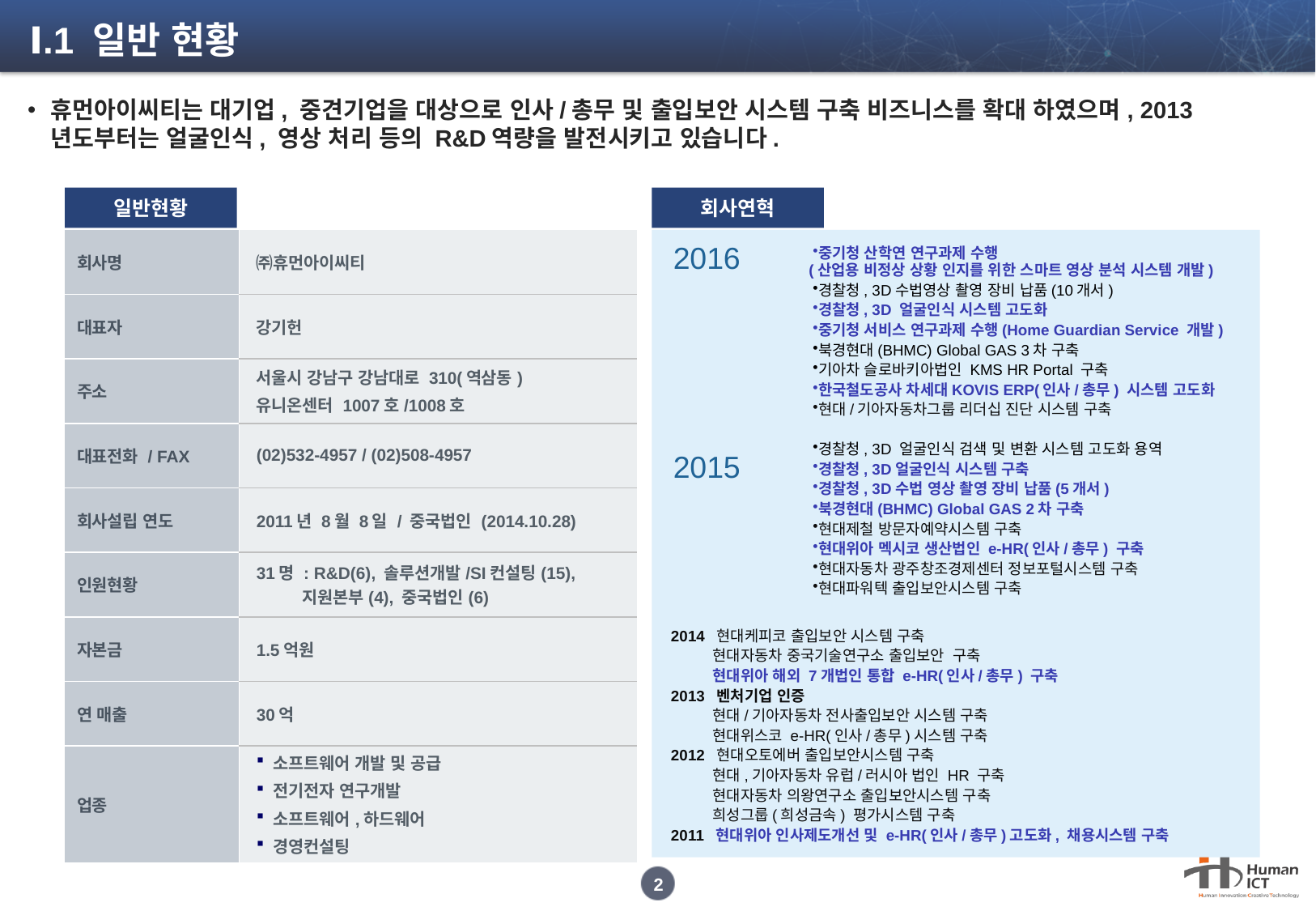

# Ⅰ.1 일반 현황
휴먼아이씨티는 대기업, 중견기업을 대상으로 인사/총무 및 출입보안 시스템 구축 비즈니스를 확대 하였으며, 2013년도부터는 얼굴인식, 영상 처리 등의 R&D역량을 발전시키고 있습니다.
일반현황
회사연혁

| 회사명 | ㈜휴먼아이씨티 |
| --- | --- |
| 대표자 | 강기헌 |
| 주소 | 서울시 강남구 강남대로 310(역삼동) 유니온센터 1007호/1008호 |
| 대표전화 / FAX | (02)532-4957 / (02)508-4957 |
| 회사설립 연도 | 2011년 8월 8일 / 중국법인 (2014.10.28) |
| 인원현황 | 31명 : R&D(6), 솔루션개발/SI컨설팅(15), 지원본부(4), 중국법인(6) |
| 자본금 | 1.5억원 |
| 연 매출 | 30억 |
| 업종 | 소프트웨어 개발 및 공급 전기전자 연구개발 소프트웨어,하드웨어 경영컨설팅 |
2016
중기청 산학연 연구과제 수행
 (산업용 비정상 상황 인지를 위한 스마트 영상 분석 시스템 개발)
경찰청, 3D수법영상 촬영 장비 납품(10개서)
경찰청, 3D 얼굴인식 시스템 고도화
중기청 서비스 연구과제 수행(Home Guardian Service 개발)
북경현대(BHMC) Global GAS 3차 구축
기아차 슬로바키아법인 KMS HR Portal 구축
한국철도공사 차세대KOVIS ERP(인사/총무) 시스템 고도화
현대/기아자동차그룹 리더십 진단 시스템 구축
경찰청, 3D 얼굴인식 검색 및 변환 시스템 고도화 용역
경찰청, 3D얼굴인식 시스템 구축
경찰청, 3D수법 영상 촬영 장비 납품(5개서)
북경현대(BHMC) Global GAS 2차 구축
현대제철 방문자예약시스템 구축
현대위아 멕시코 생산법인 e-HR(인사/총무) 구축
현대자동차 광주창조경제센터 정보포털시스템 구축
현대파워텍 출입보안시스템 구축
2015
2014  현대케피코 출입보안 시스템 구축
         현대자동차 중국기술연구소 출입보안  구축
         현대위아 해외 7개법인 통합 e-HR(인사/총무) 구축
2013  벤처기업 인증
         현대/기아자동차 전사출입보안 시스템 구축
         현대위스코 e-HR(인사/총무)시스템 구축
2012  현대오토에버 출입보안시스템 구축
         현대,기아자동차 유럽/러시아 법인 HR 구축
         현대자동차 의왕연구소 출입보안시스템 구축
         희성그룹(희성금속) 평가시스템 구축
2011  현대위아 인사제도개선 및 e-HR(인사/총무)고도화, 채용시스템 구축